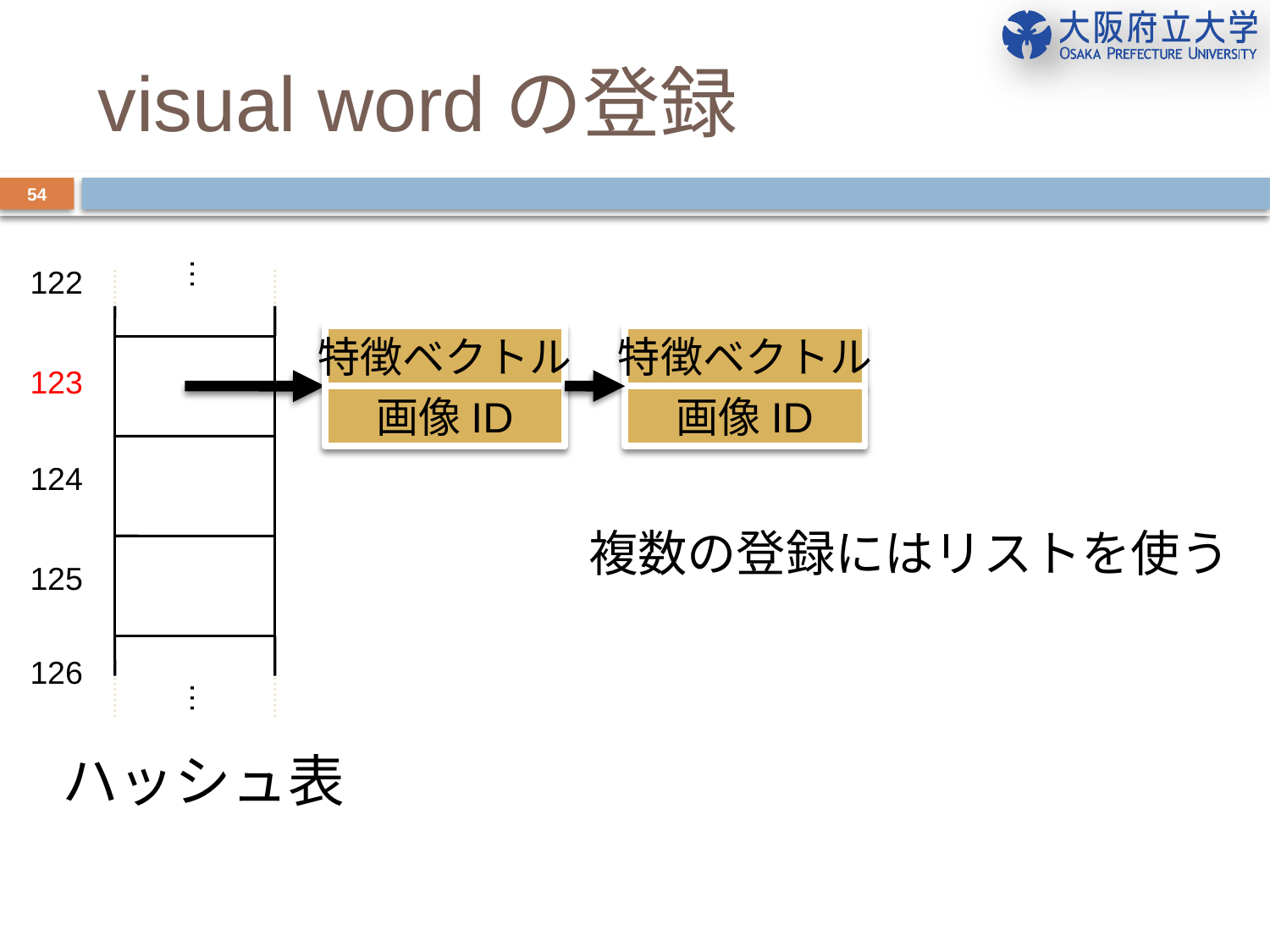

# visual wordの登録
54
…
122

特徴ベクトル
画像ID
特徴ベクトル
画像ID

123

124
複数の登録にはリストを使う

125

126
…
ハッシュ表